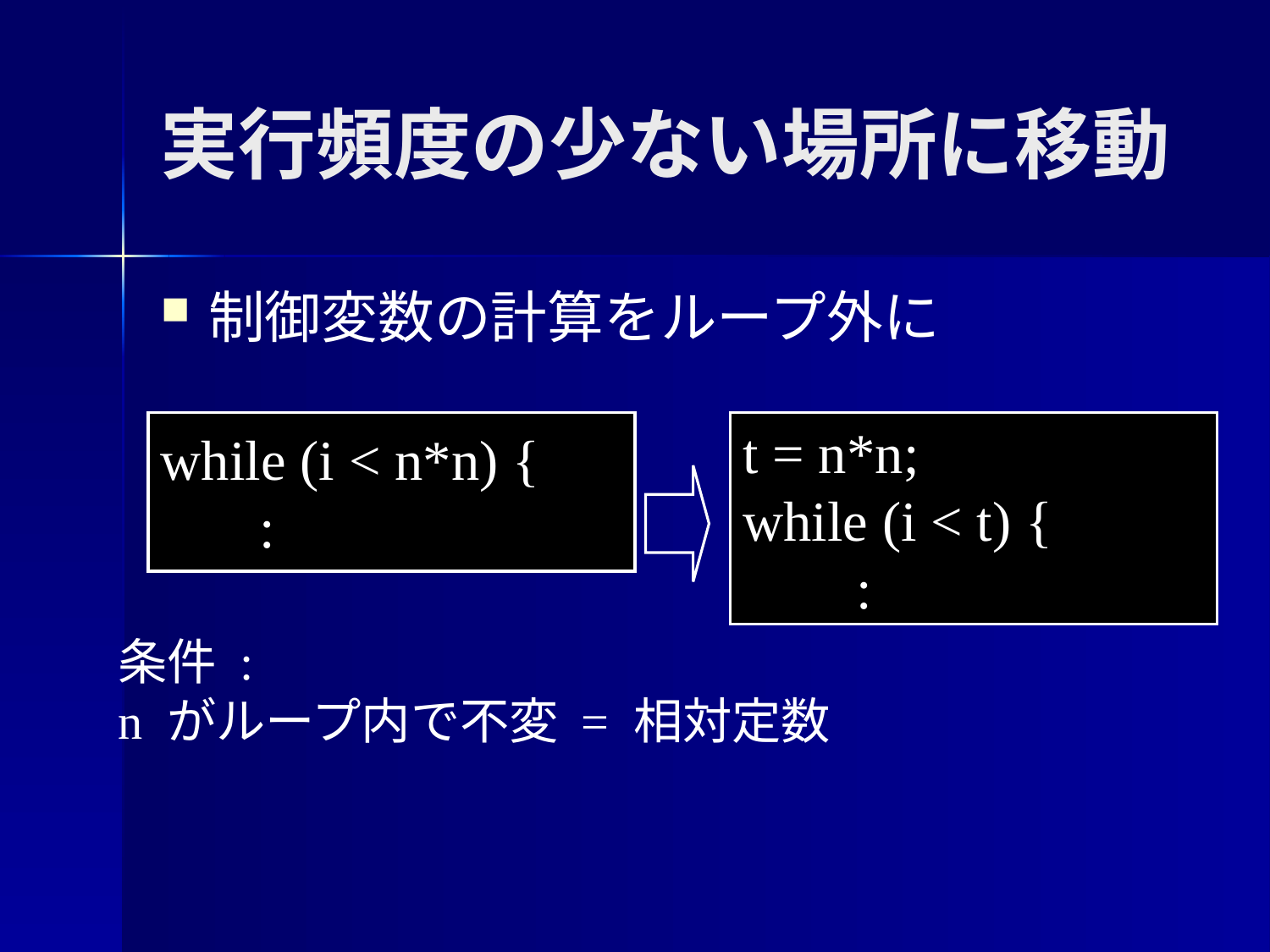

実行頻度の少ない場所に移動
制御変数の計算をループ外に
while (i < n*n) {
       :
t = n*n;
while (i < t) {
        :

条件 :
n がループ内で不変 = 相対定数